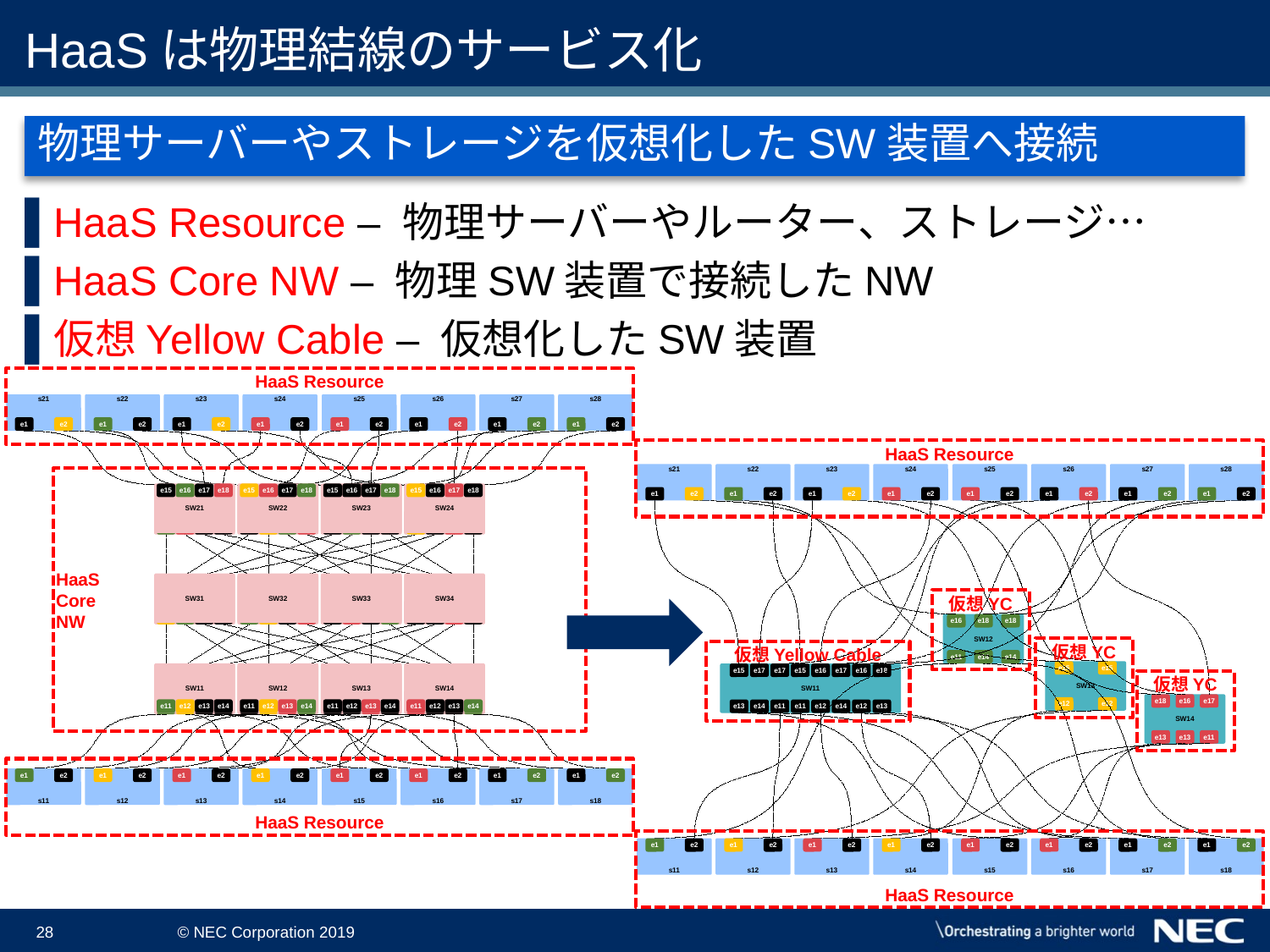

# HaaSは物理結線のサービス化
物理サーバーやストレージを仮想化したSW装置へ接続
HaaS Resource – 物理サーバーやルーター、ストレージ…
HaaS Core NW – 物理SW装置で接続したNW
仮想Yellow Cable – 仮想化したSW装置

HaaS Resource
s21
e1
e2
s22
e1
e2
s23
e1
e2
s24
e1
e2
s25
e1
e2
s26
e1
e2
s27
e1
e2
s28
e1
e2
s11
e1
e2
s12
e1
e2
s13
e1
e2
s14
e1
e2
s15
e1
e2
s16
e1
e2
s17
e1
e2
s18
e1
e2
SW21
e15
e16
e17
e18
e11
e12
e13
e14
SW22
e15
e16
e17
e18
e11
e12
e13
e14
SW23
e15
e16
e17
e18
e11
e12
e13
e14
SW24
e15
e16
e17
e18
e11
e12
e13
e14
SW31
e15
e16
e17
e18
e11
e12
e13
e14
SW32
e15
e16
e17
e18
e11
e12
e13
e14
SW33
e15
e16
e17
e18
e11
e12
e13
e14
SW34
e15
e16
e17
e18
e11
e12
e13
e14
SW11
e15
e16
e17
e18
e11
e12
e13
e14
SW12
e15
e16
e17
e18
e11
e12
e13
e14
SW13
e15
e16
e17
e18
e11
e12
e13
e14
SW14
e15
e16
e17
e18
e11
e12
e13
e14
HaaS
Core
NW
HaaS Resource
SW21
e15
e16
e17
e18
SW22
e15
e16
e17
e18
SW23
e15
e16
e17
e18
SW24
e15
e16
e17
e18
SW31
SW32
SW33
SW34
SW11
e11
e12
e13
e14
SW12
e11
e12
e13
e14
SW13
e11
e12
e13
e14
SW14
e11
e12
e13
e14
HaaS Resource
s21
e1
e2
s22
e1
e2
s23
e1
e2
s24
e1
e2
s25
e1
e2
s26
e1
e2
s27
e1
e2
s28
e1
e2
SW12
e16
e18
e18
e11
e14
e14
SW13
e15
e15
e12
e12
SW11
e15
e17
e17
e15
e16
e17
e16
e18
e13
e14
e11
e11
e12
e14
e12
e13
SW14
e18
e16
e17
e13
e13
e11
s11
e1
e2
s12
e1
e2
s13
e1
e2
s14
e1
e2
s15
e1
e2
s16
e1
e2
s17
e1
e2
s18
e1
e2
仮想YC

仮想YC
仮想Yellow Cable
仮想YC
HaaS Resource